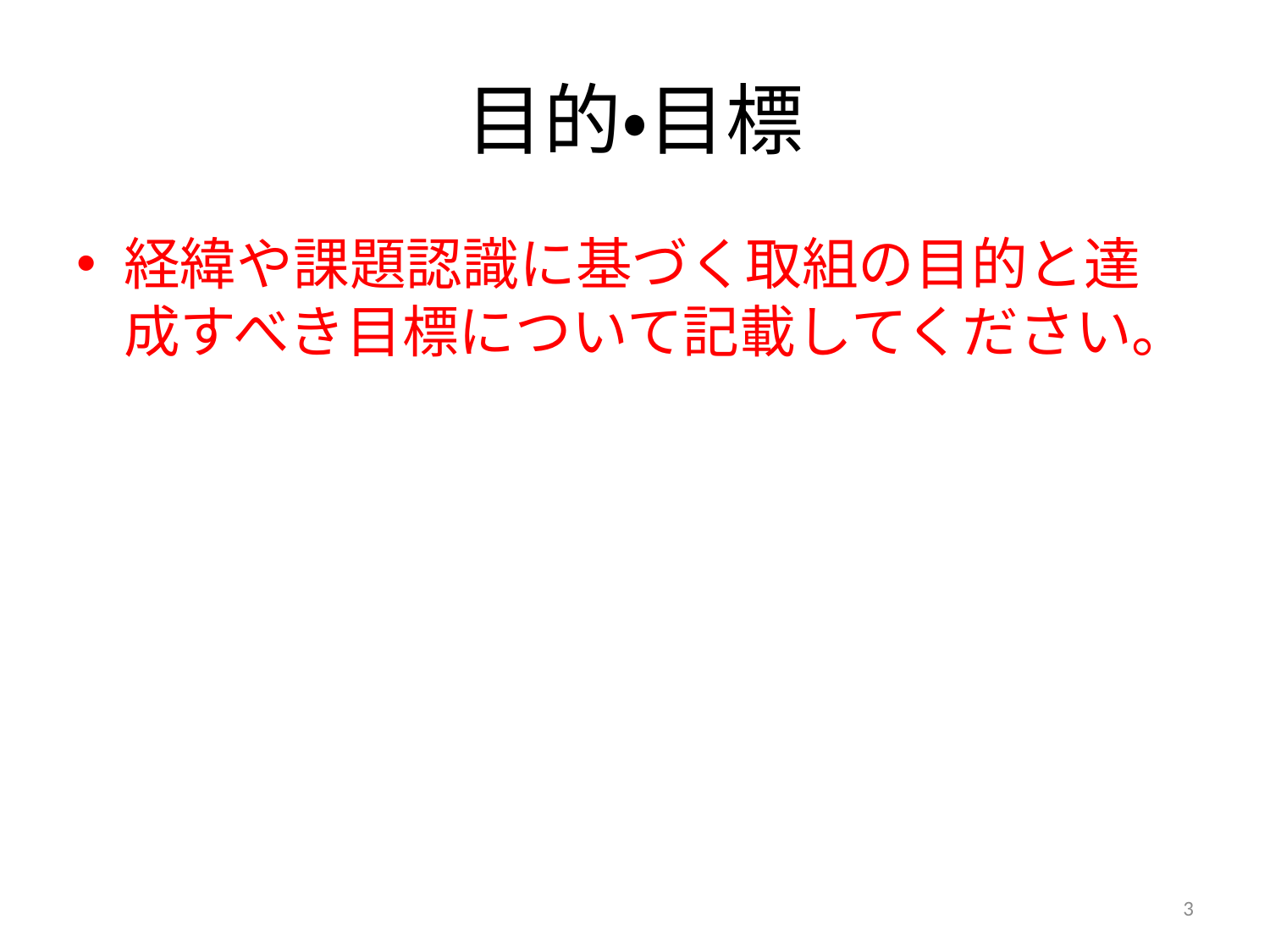

# 目的・目標
経緯や課題認識に基づく取組の目的と達成すべき目標について記載してください。
3